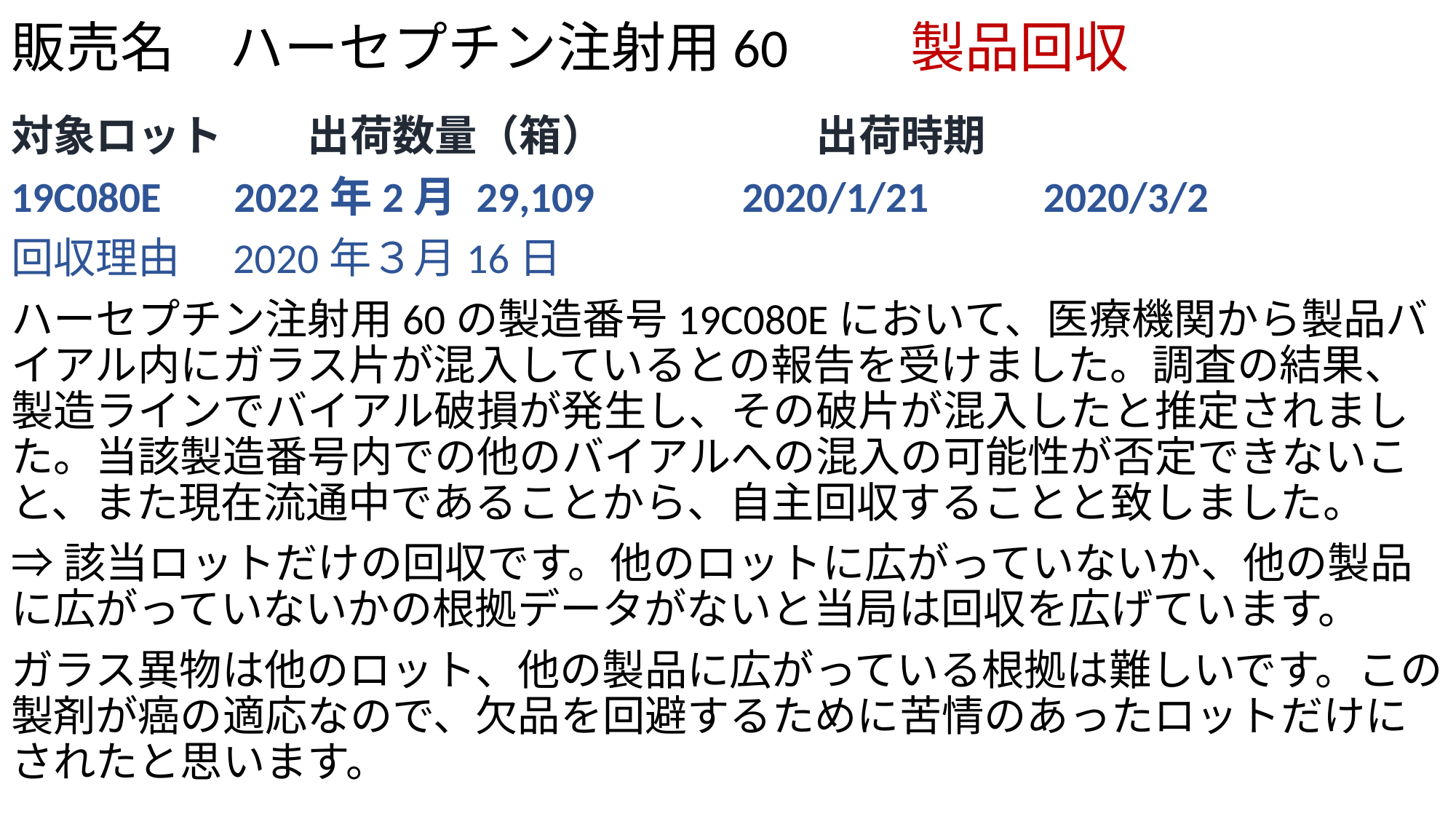

# 販売名　ハーセプチン注射用60　　製品回収
対象ロット　　出荷数量（箱）　　　　　出荷時期
19C080E　 2022年2月 29,109　　　2020/1/21　 　2020/3/2
回収理由　2020年３月16日
ハーセプチン注射用60の製造番号19C080Eにおいて、医療機関から製品バイアル内にガラス片が混入しているとの報告を受けました。調査の結果、製造ラインでバイアル破損が発生し、その破片が混入したと推定されました。当該製造番号内での他のバイアルへの混入の可能性が否定できないこと、また現在流通中であることから、自主回収することと致しました。
⇒該当ロットだけの回収です。他のロットに広がっていないか、他の製品に広がっていないかの根拠データがないと当局は回収を広げています。
ガラス異物は他のロット、他の製品に広がっている根拠は難しいです。この製剤が癌の適応なので、欠品を回避するために苦情のあったロットだけにされたと思います。